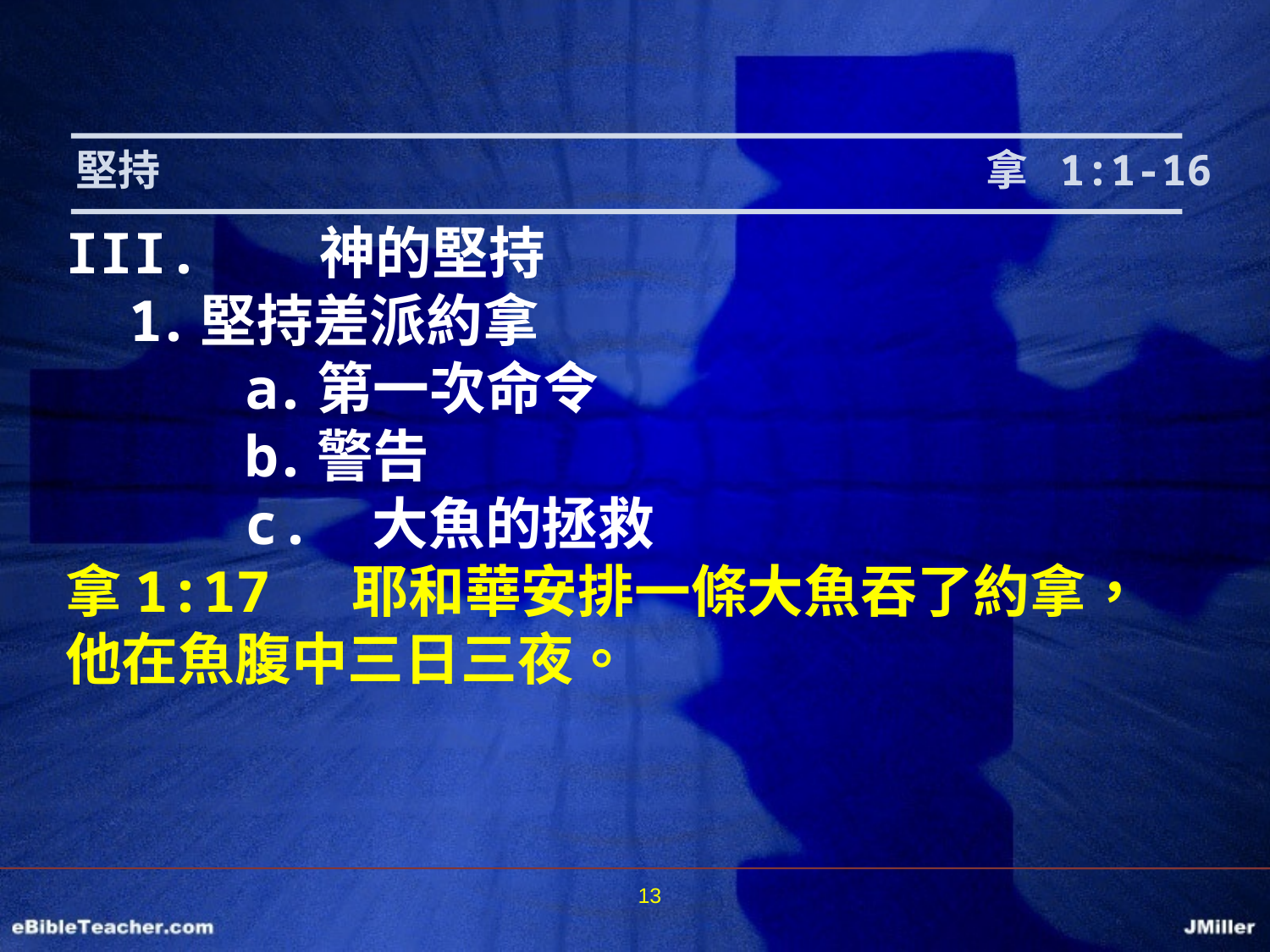

堅持							 拿 1:1-16
III.	神的堅持
堅持差派約拿
第一次命令
警告
c.	大魚的拯救
拿1:17  耶和華安排一條大魚吞了約拿，他在魚腹中三日三夜。